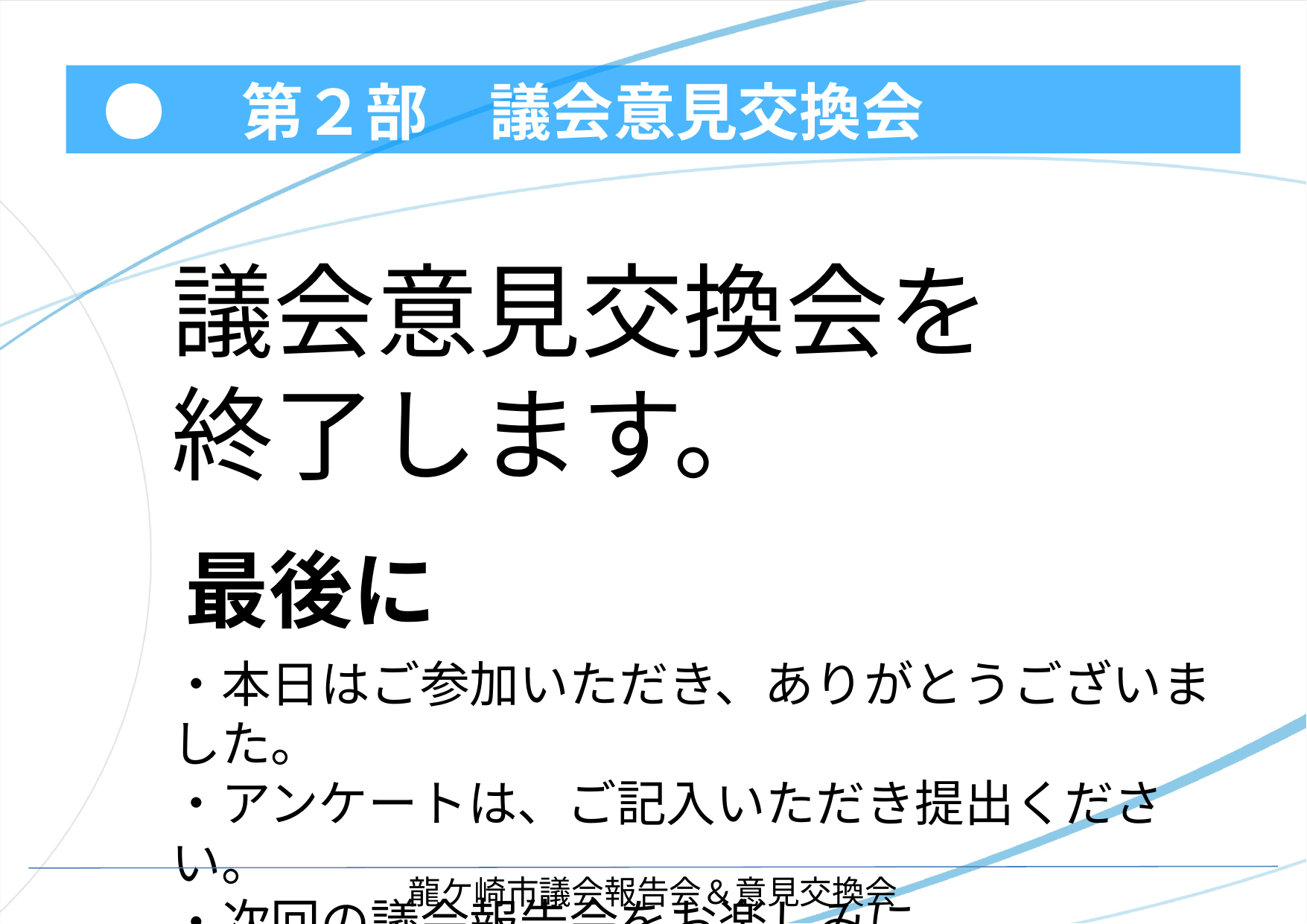

# ●　第２部　議会意見交換会
議会意見交換会を
終了します。

・本日はご参加いただき、ありがとうございました。
・アンケートは、ご記入いただき提出ください。
・次回の議会報告会をお楽しみに。
最後に
龍ケ崎市議会報告会＆意見交換会